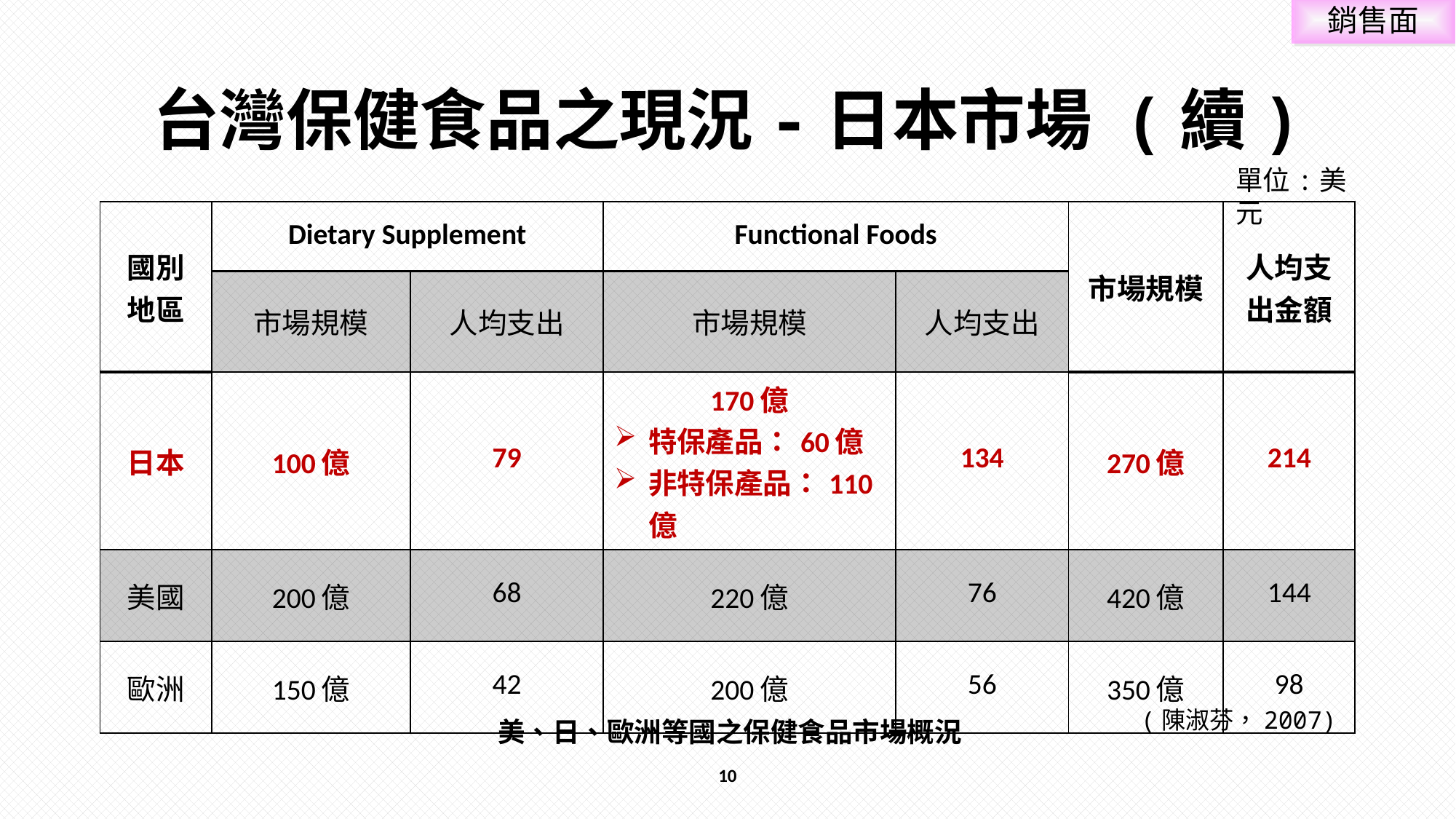

銷售面
# 台灣保健食品之現況-日本市場 (續)
單位:美元
| 國別 地區 | Dietary Supplement |  | Functional Foods |  | 市場規模 | 人均支出金額 |
| --- | --- | --- | --- | --- | --- | --- |
|  | 市場規模 | 人均支出 | 市場規模 | 人均支出 |  |  |
| 日本 | 100億 | 79 | 170億 特保產品：60億 非特保產品：110億 | 134 | 270億 | 214 |
| 美國 | 200億 | 68 | 220億 | 76 | 420億 | 144 |
| 歐洲 | 150億 | 42 | 200億 | 56 | 350億 | 98 |
(陳淑芬，2007)
美、日、歐洲等國之保健食品市場概況
10